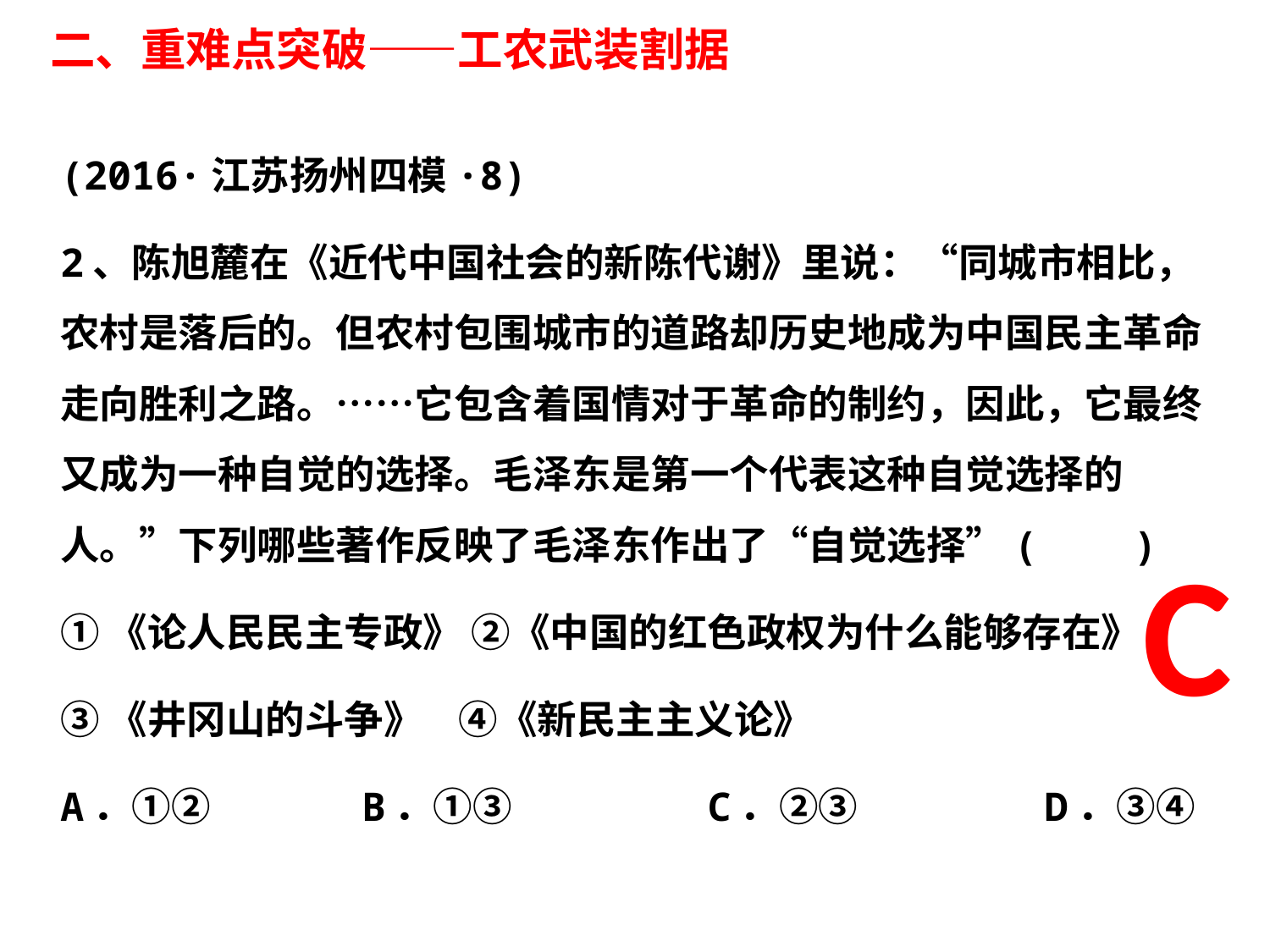

# 二、重难点突破——工农武装割据
(2016·江苏扬州四模·8)
2、陈旭麓在《近代中国社会的新陈代谢》里说：“同城市相比，农村是落后的。但农村包围城市的道路却历史地成为中国民主革命走向胜利之路。……它包含着国情对于革命的制约，因此，它最终又成为一种自觉的选择。毛泽东是第一个代表这种自觉选择的人。”下列哪些著作反映了毛泽东作出了“自觉选择”(　　)
①《论人民民主专政》 ②《中国的红色政权为什么能够存在》
③《井冈山的斗争》    ④《新民主主义论》
A．①②                B．①③                     C．②③                    D．③④
C